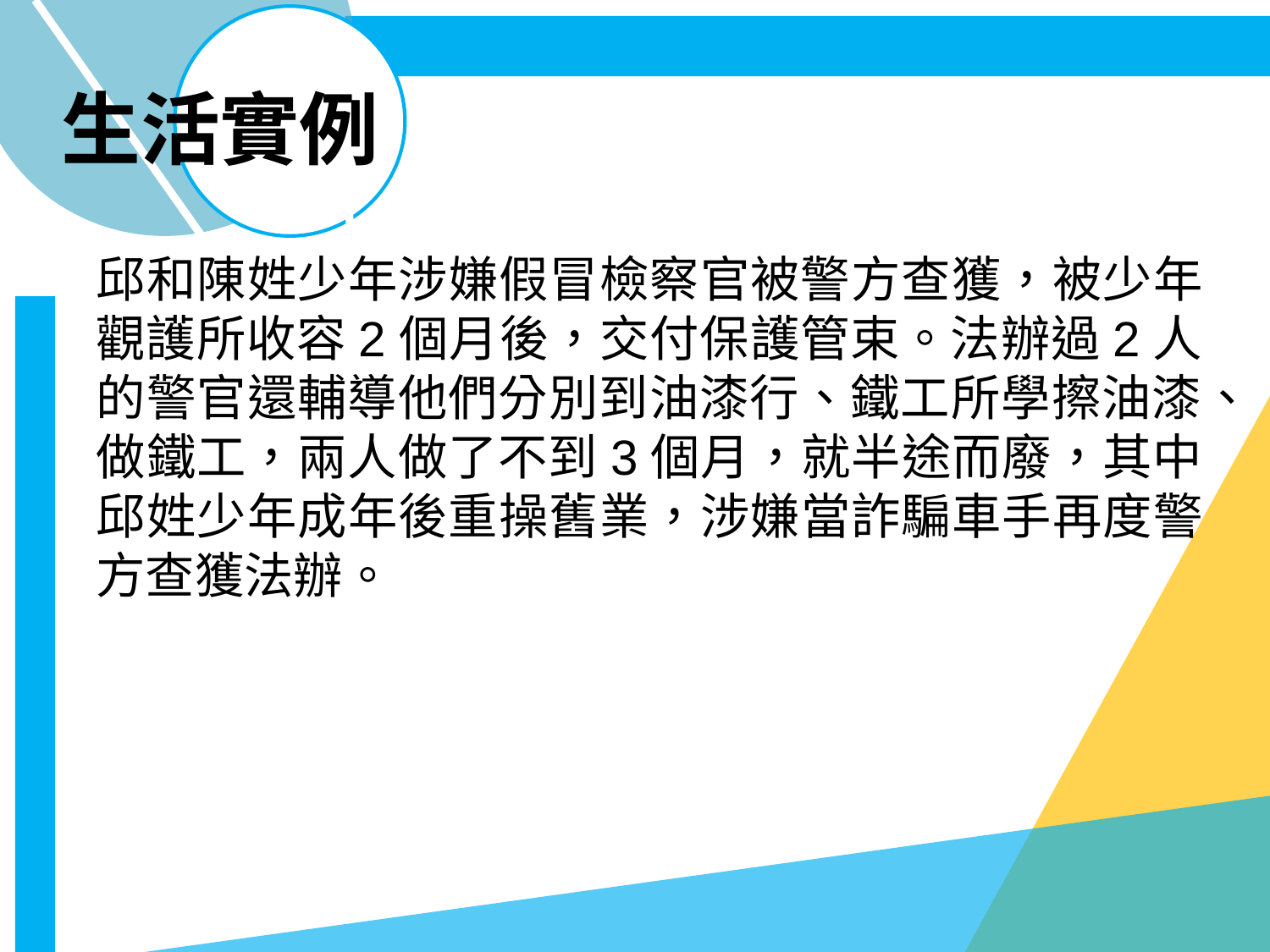

# 生活實例
邱和陳姓少年涉嫌假冒檢察官被警方查獲，被少年觀護所收容2個月後，交付保護管束。法辦過2人的警官還輔導他們分別到油漆行、鐵工所學擦油漆、做鐵工，兩人做了不到3個月，就半途而廢，其中邱姓少年成年後重操舊業，涉嫌當詐騙車手再度警方查獲法辦。